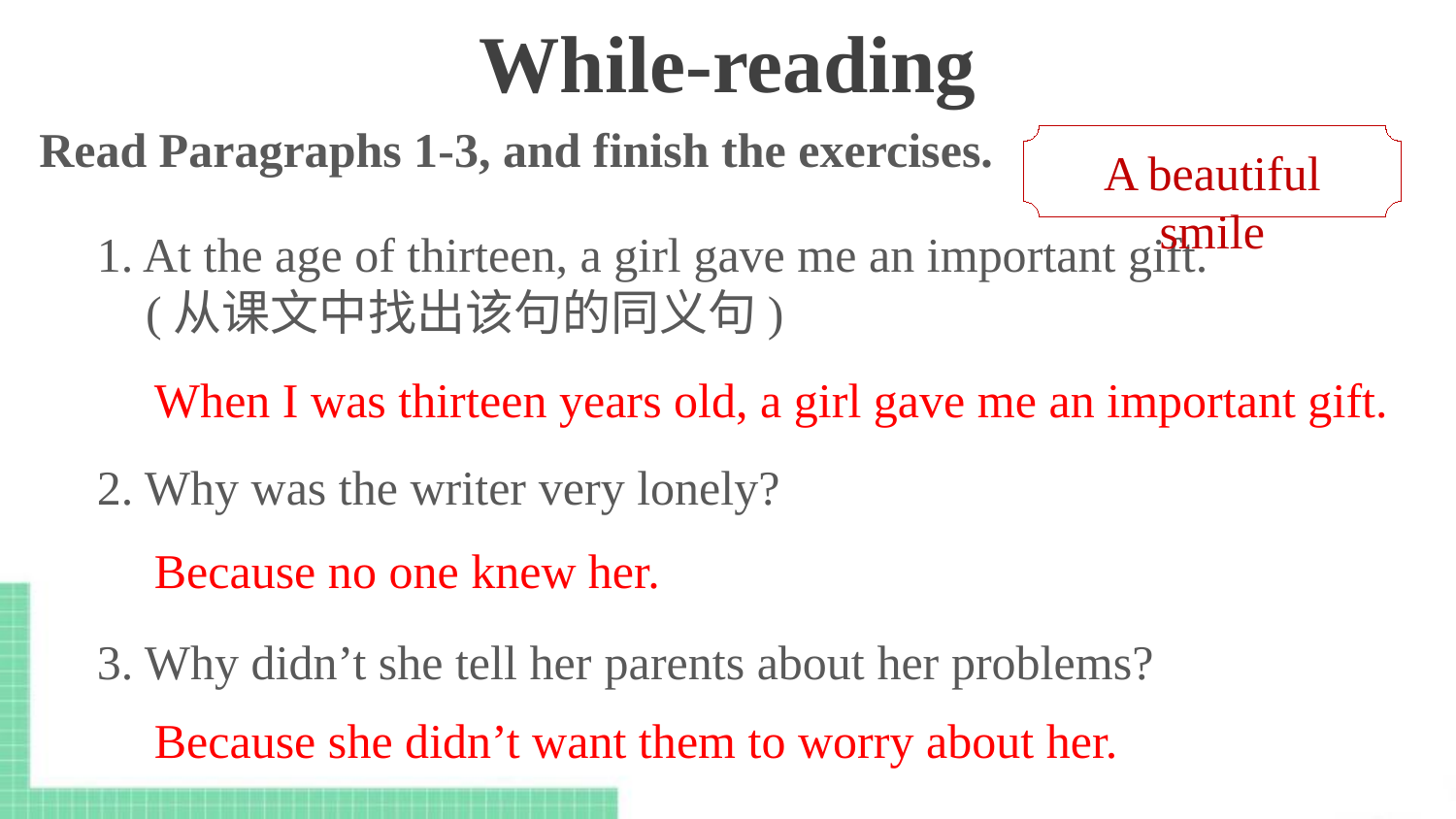

While-reading
 Read Paragraphs 1-3, and finish the exercises.
A beautiful smile
1. At the age of thirteen, a girl gave me an important gift.
    (从课文中找出该句的同义句)

2. Why was the writer very lonely?

3. Why didn’t she tell her parents about her problems?

When I was thirteen years old, a girl gave me an important gift.
Because no one knew her.
Because she didn’t want them to worry about her.